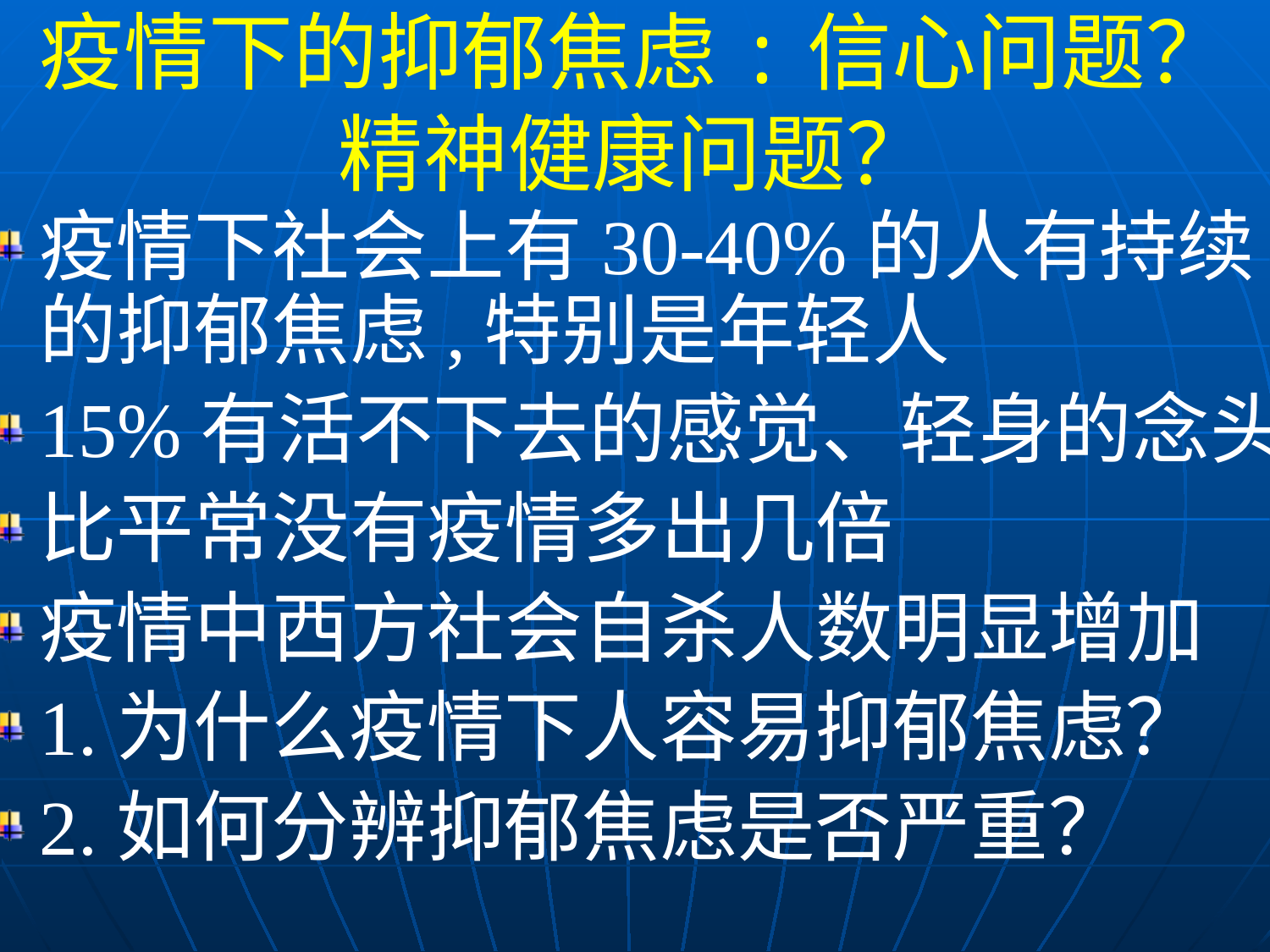

疫情下的抑郁焦虑:信心问题？ 精神健康问题？
疫情下社会上有30-40%的人有持续的抑郁焦虑,特别是年轻人
15%有活不下去的感觉、轻身的念头
比平常没有疫情多出几倍
疫情中西方社会自杀人数明显增加
1.为什么疫情下人容易抑郁焦虑？
2.如何分辨抑郁焦虑是否严重？